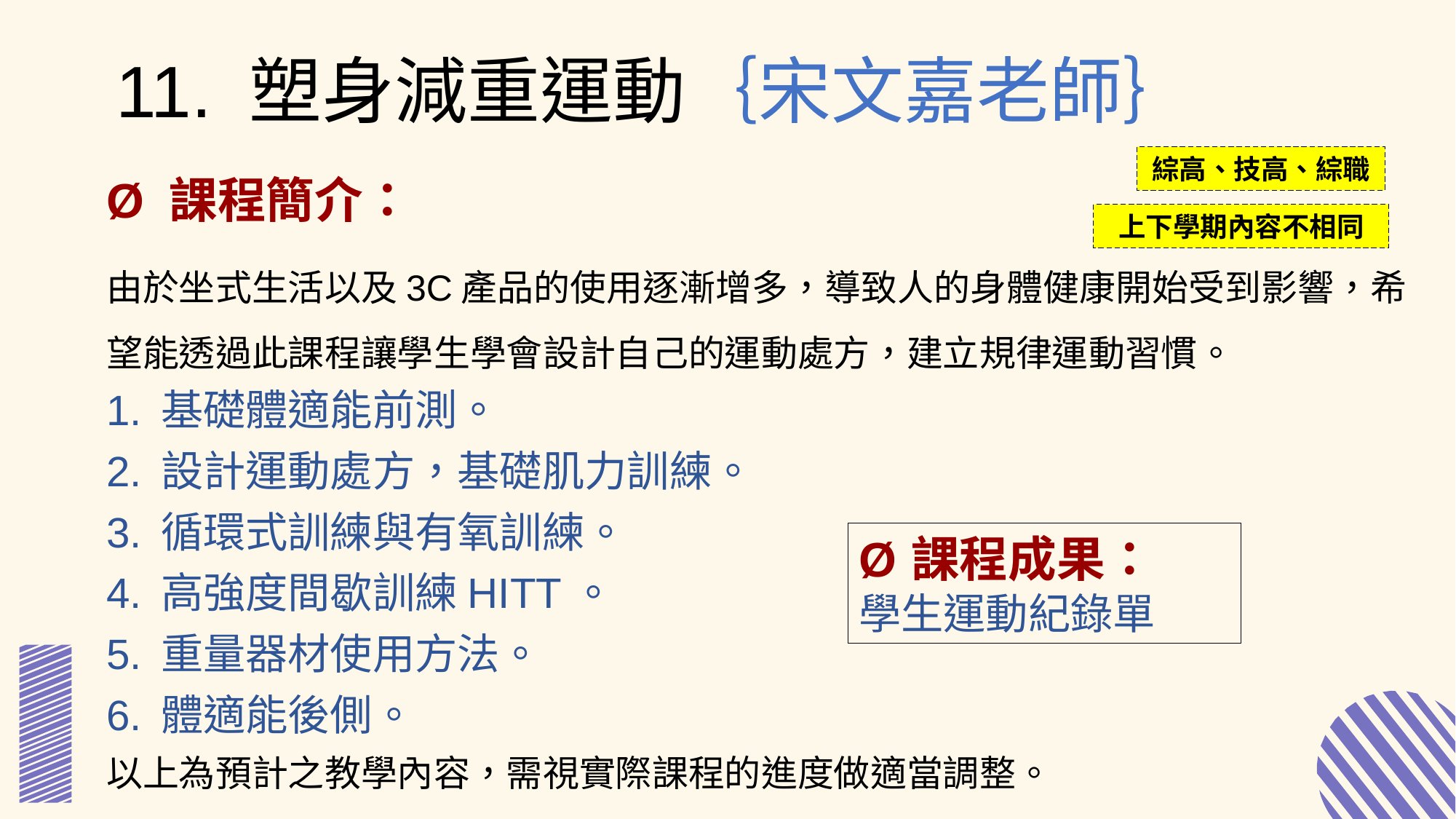

11. 塑身減重運動｛宋文嘉老師｝
Ø 課程簡介：
由於坐式生活以及3C產品的使用逐漸增多，導致人的身體健康開始受到影響，希望能透過此課程讓學生學會設計自己的運動處方，建立規律運動習慣。
基礎體適能前測。
設計運動處方，基礎肌力訓練。
循環式訓練與有氧訓練。
高強度間歇訓練HITT。
重量器材使用方法。
體適能後側。
以上為預計之教學內容，需視實際課程的進度做適當調整。
綜高、技高、綜職
上下學期內容不相同
Ø 課程成果：
學生運動紀錄單